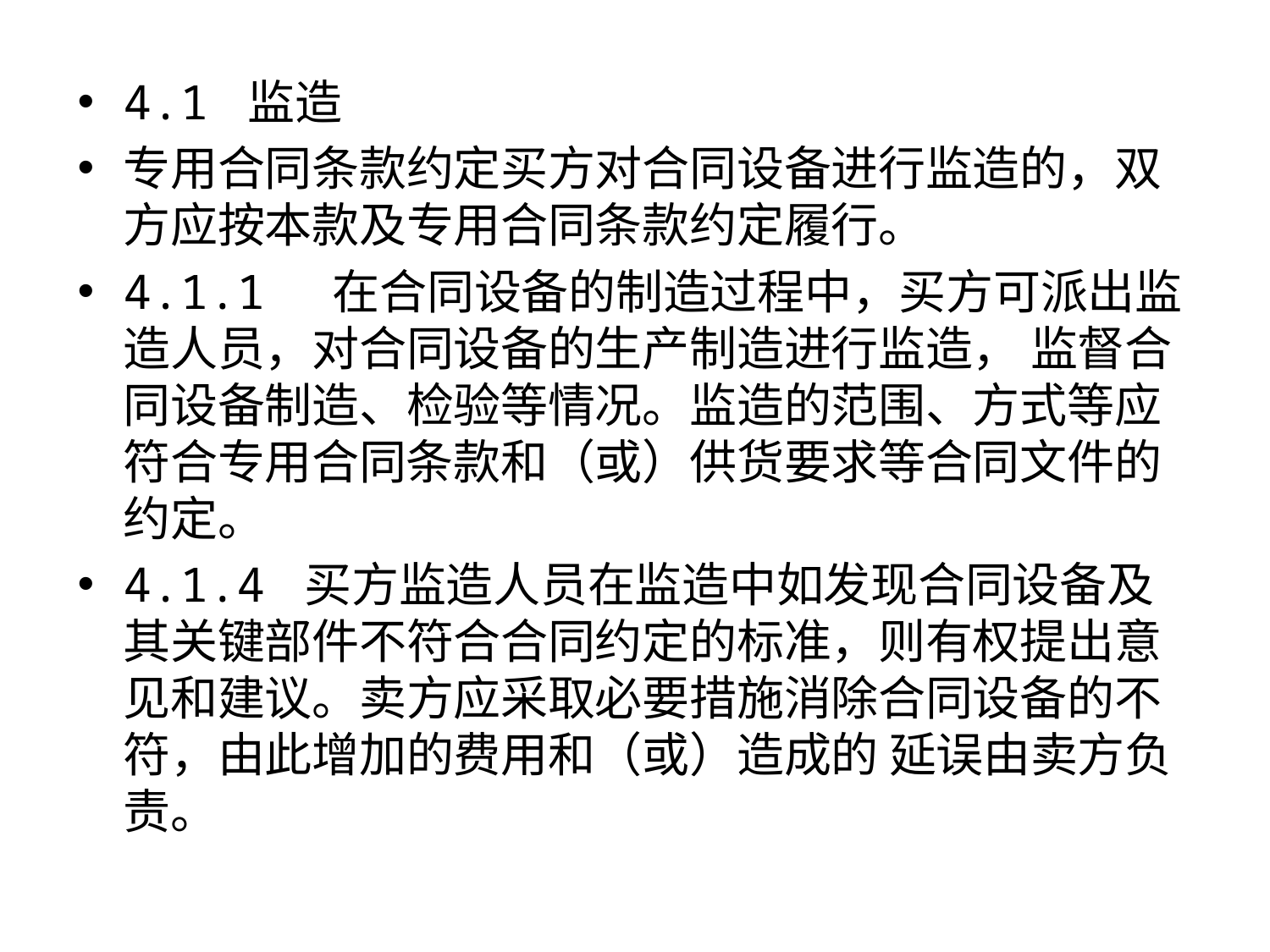

4.1 监造
专用合同条款约定买方对合同设备进行监造的，双方应按本款及专用合同条款约定履行。
4.1.1  在合同设备的制造过程中，买方可派出监造人员，对合同设备的生产制造进行监造， 监督合同设备制造、检验等情况。监造的范围、方式等应符合专用合同条款和（或）供货要求等合同文件的约定。
4.1.4 买方监造人员在监造中如发现合同设备及其关键部件不符合合同约定的标准，则有权提出意见和建议。卖方应采取必要措施消除合同设备的不符，由此增加的费用和（或）造成的 延误由卖方负责。